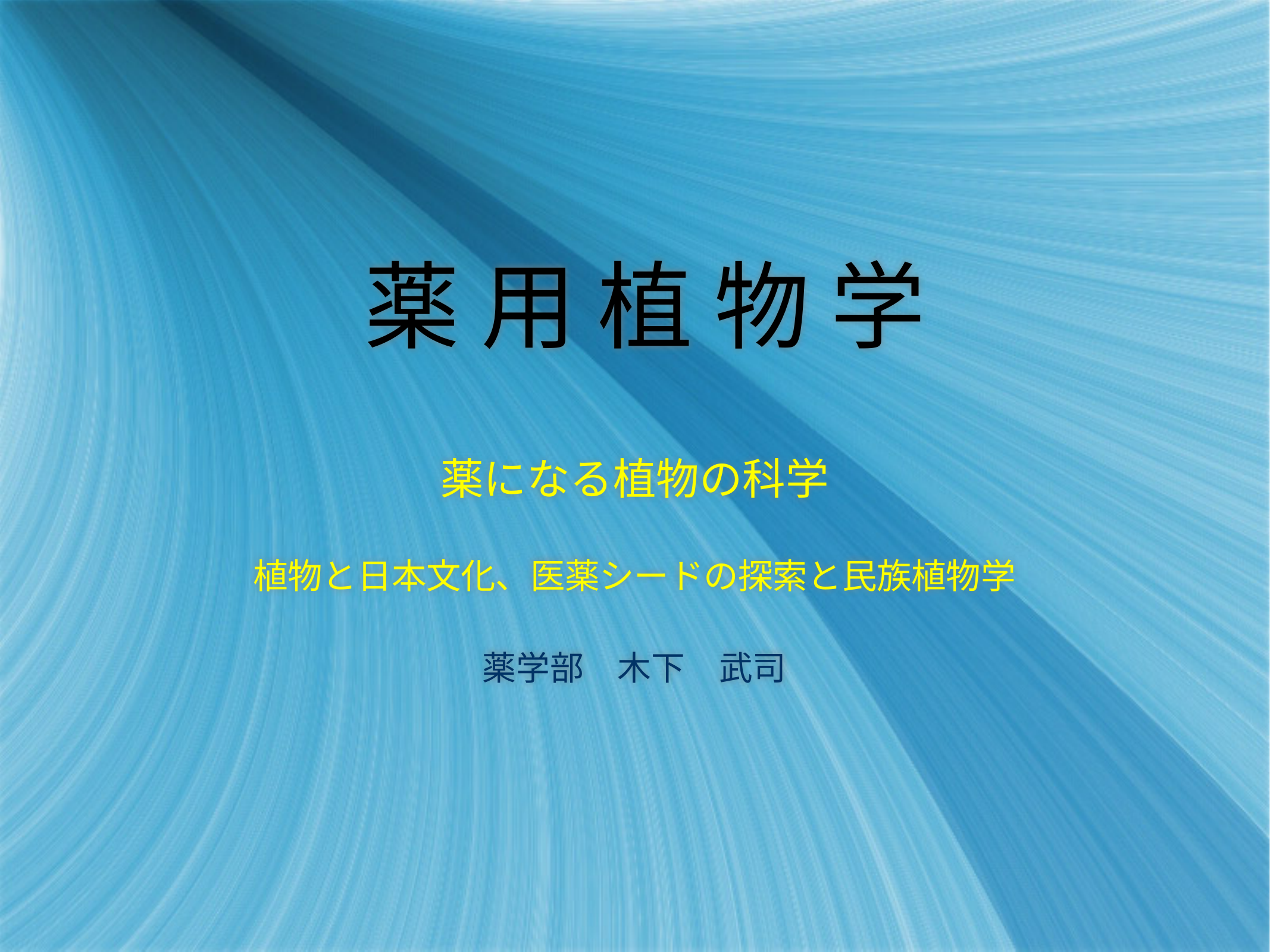

# 薬 用 植 物 学
薬になる植物の科学

植物と日本文化、医薬シードの探索と民族植物学

薬学部　木下　武司